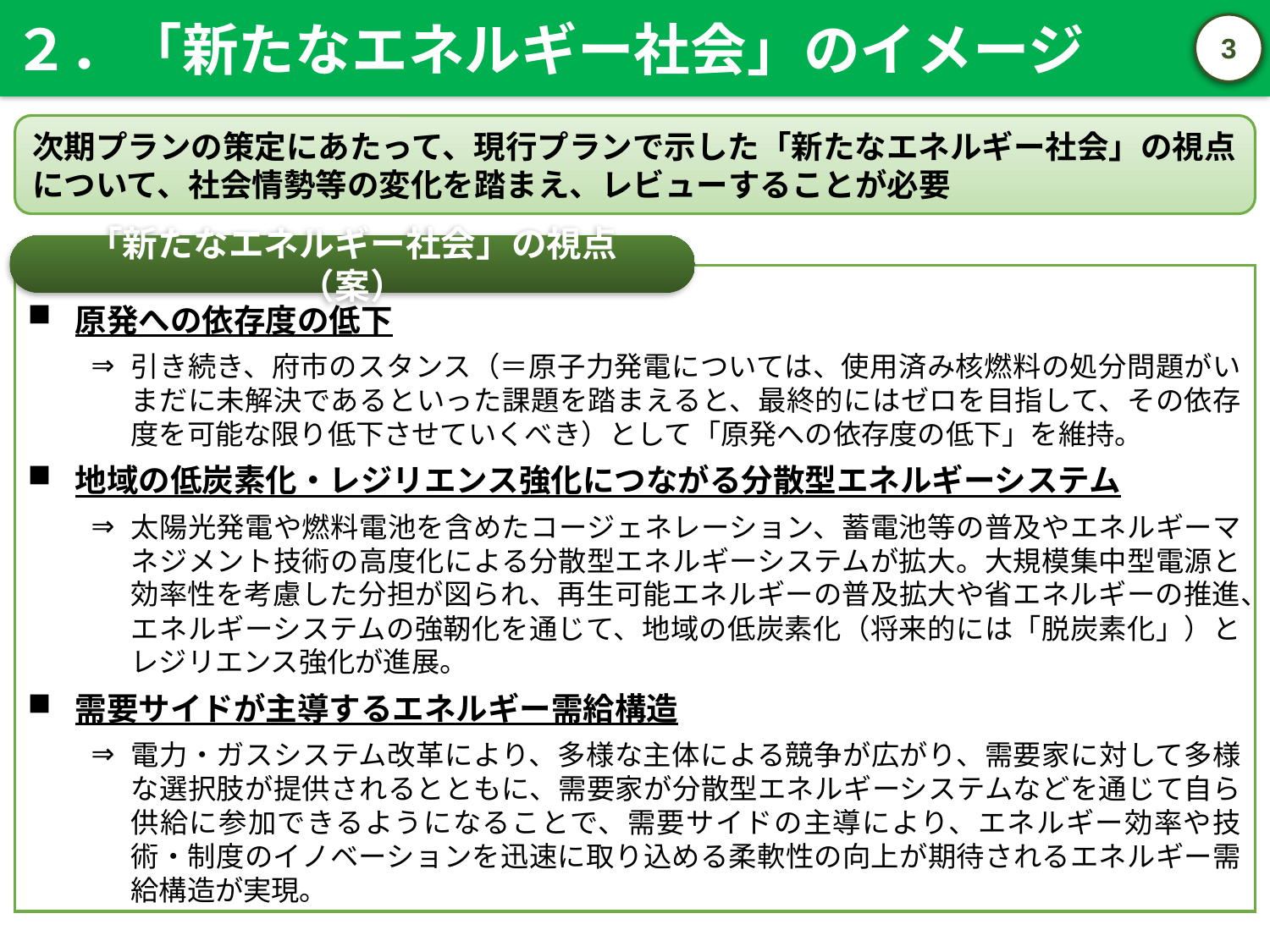

２．「新たなエネルギー社会」のイメージ
3
次期プランの策定にあたって、現行プランで示した「新たなエネルギー社会」の視点について、社会情勢等の変化を踏まえ、レビューすることが必要
「新たなエネルギー社会」の視点（案）
原発への依存度の低下
引き続き、府市のスタンス（＝原子力発電については、使用済み核燃料の処分問題がいまだに未解決であるといった課題を踏まえると、最終的にはゼロを目指して、その依存度を可能な限り低下させていくべき）として「原発への依存度の低下」を維持。
地域の低炭素化・レジリエンス強化につながる分散型エネルギーシステム
太陽光発電や燃料電池を含めたコージェネレーション、蓄電池等の普及やエネルギーマネジメント技術の高度化による分散型エネルギーシステムが拡大。大規模集中型電源と効率性を考慮した分担が図られ、再生可能エネルギーの普及拡大や省エネルギーの推進、エネルギーシステムの強靭化を通じて、地域の低炭素化（将来的には「脱炭素化」）とレジリエンス強化が進展。
需要サイドが主導するエネルギー需給構造
電力・ガスシステム改革により、多様な主体による競争が広がり、需要家に対して多様な選択肢が提供されるとともに、需要家が分散型エネルギーシステムなどを通じて自ら供給に参加できるようになることで、需要サイドの主導により、エネルギー効率や技術・制度のイノベーションを迅速に取り込める柔軟性の向上が期待されるエネルギー需給構造が実現。